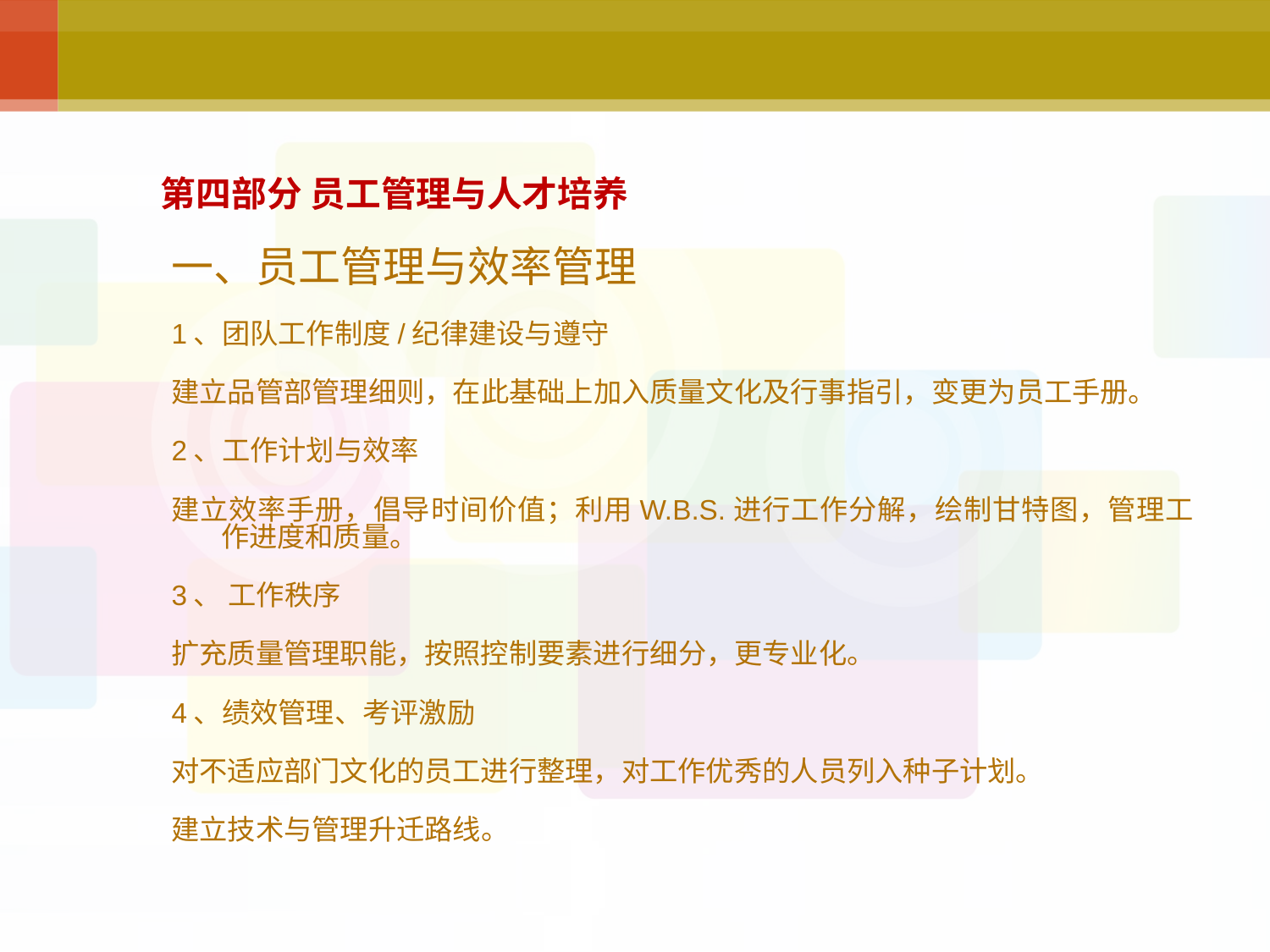

# 第四部分 员工管理与人才培养
一、员工管理与效率管理
1、团队工作制度/纪律建设与遵守
建立品管部管理细则，在此基础上加入质量文化及行事指引，变更为员工手册。
2、工作计划与效率
建立效率手册，倡导时间价值；利用W.B.S.进行工作分解，绘制甘特图，管理工作进度和质量。
3、 工作秩序
扩充质量管理职能，按照控制要素进行细分，更专业化。
4、绩效管理、考评激励
对不适应部门文化的员工进行整理，对工作优秀的人员列入种子计划。
建立技术与管理升迁路线。